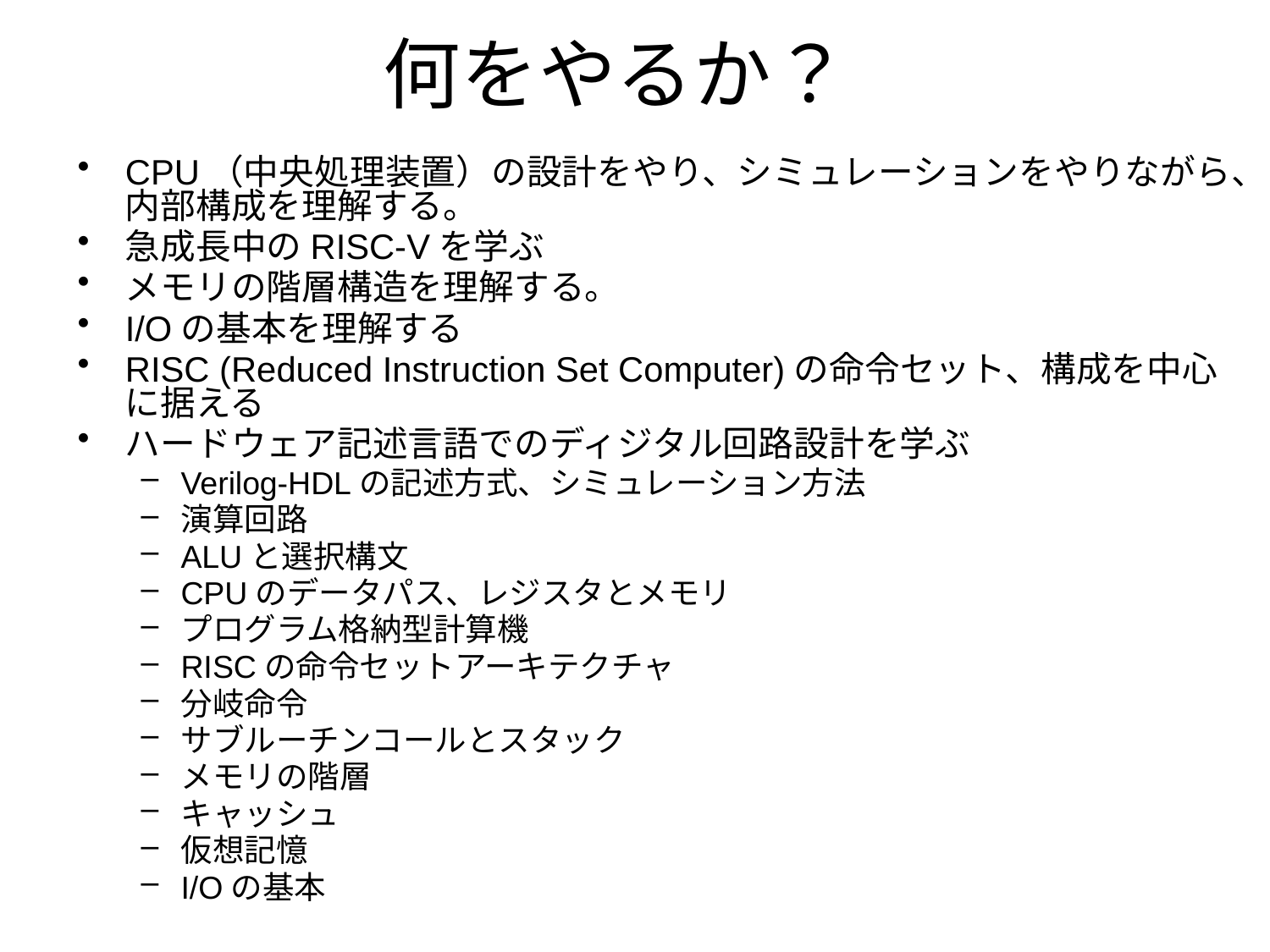

# 何をやるか？
CPU（中央処理装置）の設計をやり、シミュレーションをやりながら、内部構成を理解する。
急成長中のRISC-Vを学ぶ
メモリの階層構造を理解する。
I/Oの基本を理解する
RISC (Reduced Instruction Set Computer)の命令セット、構成を中心に据える
ハードウェア記述言語でのディジタル回路設計を学ぶ
Verilog-HDLの記述方式、シミュレーション方法
演算回路
ALUと選択構文
CPUのデータパス、レジスタとメモリ
プログラム格納型計算機
RISCの命令セットアーキテクチャ
分岐命令
サブルーチンコールとスタック
メモリの階層
キャッシュ
仮想記憶
I/Oの基本